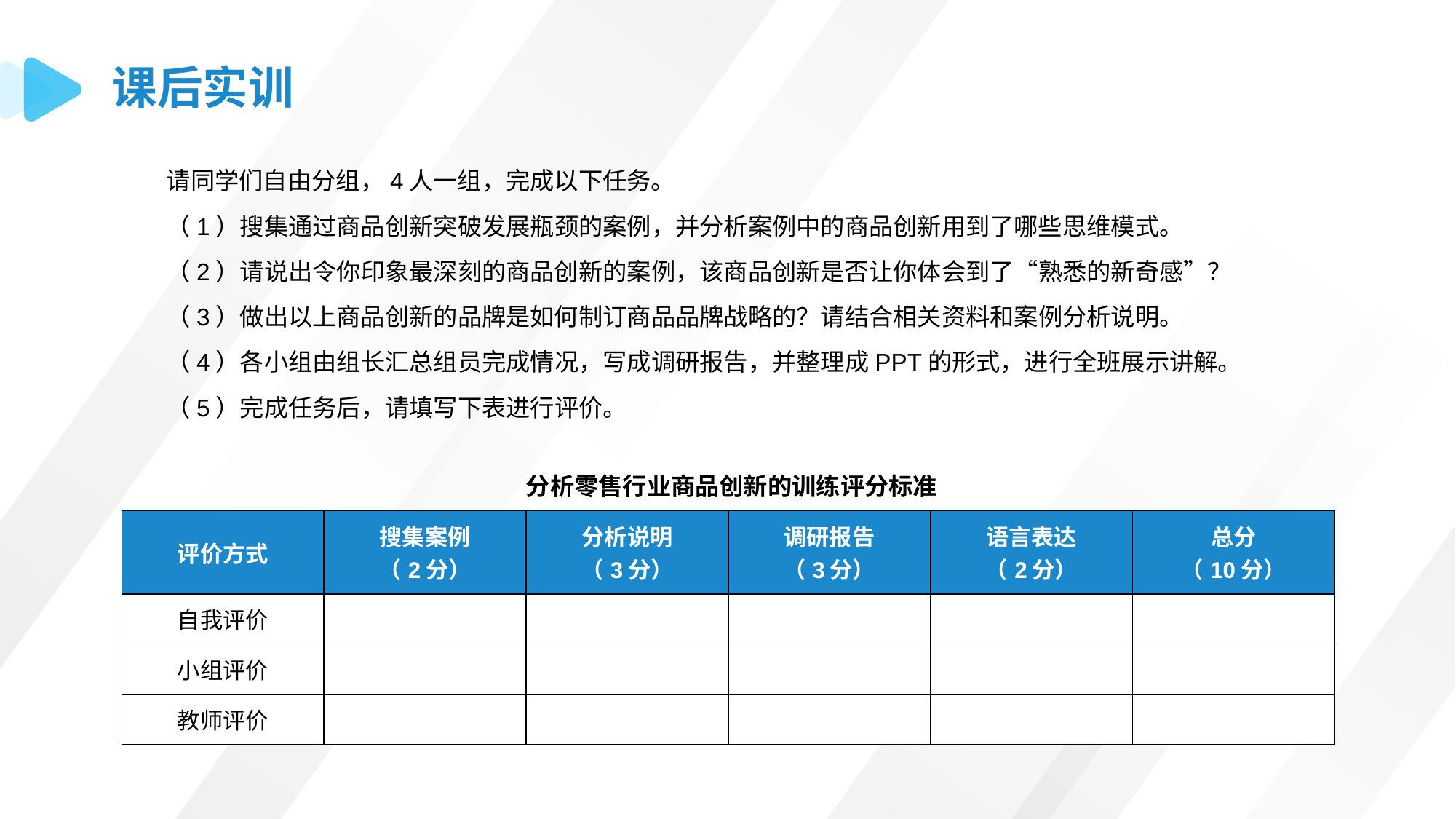

课后实训

请同学们自由分组，4人一组，完成以下任务。
（1）搜集通过商品创新突破发展瓶颈的案例，并分析案例中的商品创新用到了哪些思维模式。
（2）请说出令你印象最深刻的商品创新的案例，该商品创新是否让你体会到了“熟悉的新奇感”？
（3）做出以上商品创新的品牌是如何制订商品品牌战略的？请结合相关资料和案例分析说明。
（4）各小组由组长汇总组员完成情况，写成调研报告，并整理成PPT的形式，进行全班展示讲解。
（5）完成任务后，请填写下表进行评价。
分析零售行业商品创新的训练评分标准
| 评价方式 | 搜集案例 （2分） | 分析说明 （3分） | 调研报告 （3分） | 语言表达 （2分） | 总分 （10分） |
| --- | --- | --- | --- | --- | --- |
| 自我评价 |  |  |  |  |  |
| 小组评价 |  |  |  |  |  |
| 教师评价 |  |  |  |  |  |